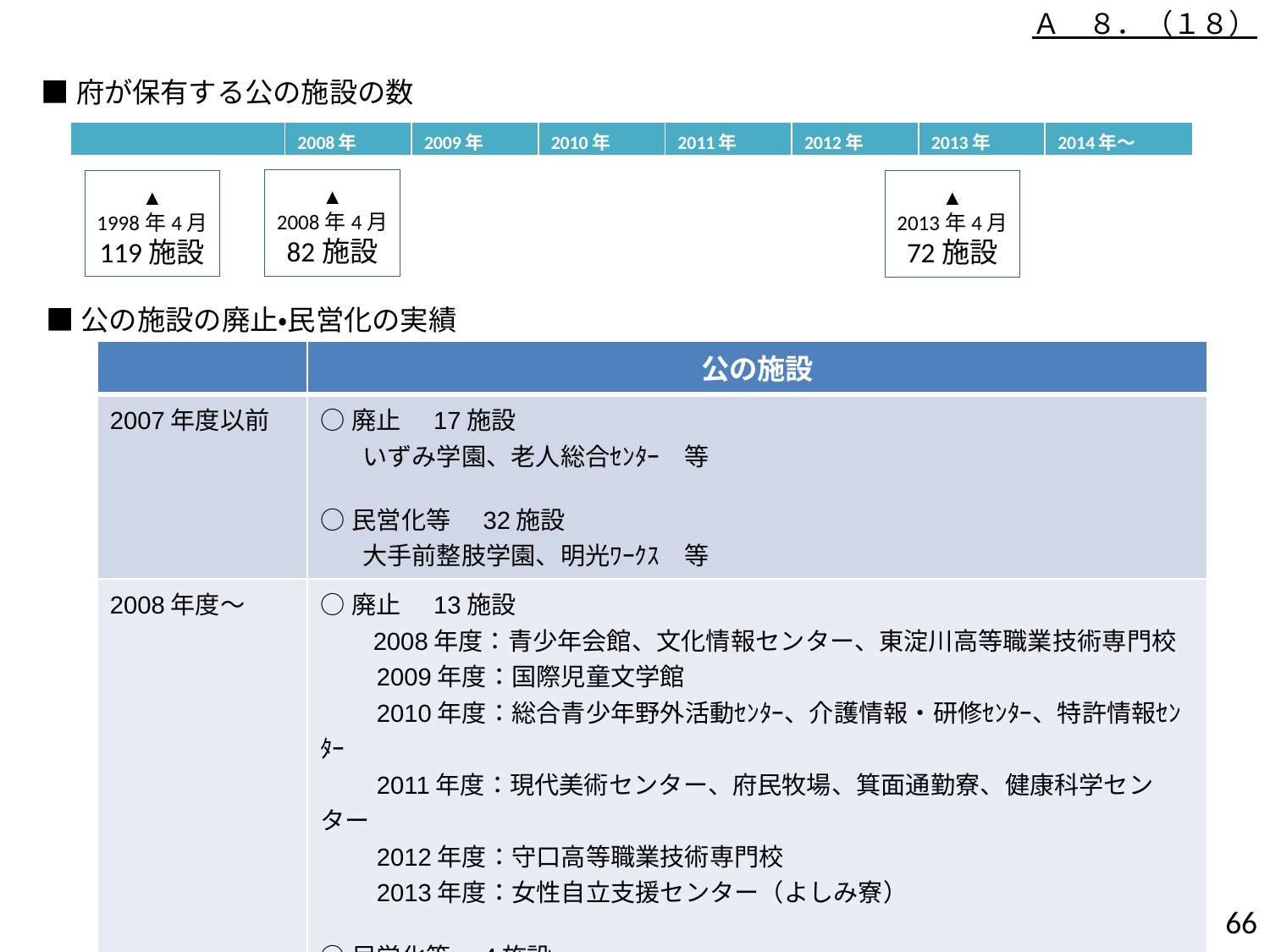

Ａ　８．（１８）
■府が保有する公の施設の数
|  | 2008年 | 2009年 | 2010年 | 2011年 | 2012年 | 2013年 | 2014年～ |
| --- | --- | --- | --- | --- | --- | --- | --- |
▲
2008年4月
82施設
▲
1998年4月
119施設
▲
2013年4月
72施設
■公の施設の廃止・民営化の実績
|  | 公の施設 |
| --- | --- |
| 2007年度以前 | ○廃止　17施設 　　いずみ学園、老人総合ｾﾝﾀｰ　等 ○民営化等　32施設 　　大手前整肢学園、明光ﾜｰｸｽ　等 |
| 2008年度～ | ○廃止　13施設 　　 2008年度：青少年会館、文化情報センター、東淀川高等職業技術専門校 　　2009年度：国際児童文学館 　　2010年度：総合青少年野外活動ｾﾝﾀｰ、介護情報・研修ｾﾝﾀｰ、特許情報ｾﾝﾀｰ 　　2011年度：現代美術センター、府民牧場、箕面通勤寮、健康科学センター 　　2012年度：守口高等職業技術専門校 　　2013年度：女性自立支援センター（よしみ寮） ○民営化等　4施設 　　 2010年度：泉北考古資料館 　　2011年度：羽衣青少年センター 　　2012年度：ｲﾝﾀｰﾈｯﾄﾃﾞｰﾀｾﾝﾀｰ 　　2013年度：泉州救命救急センター |
66